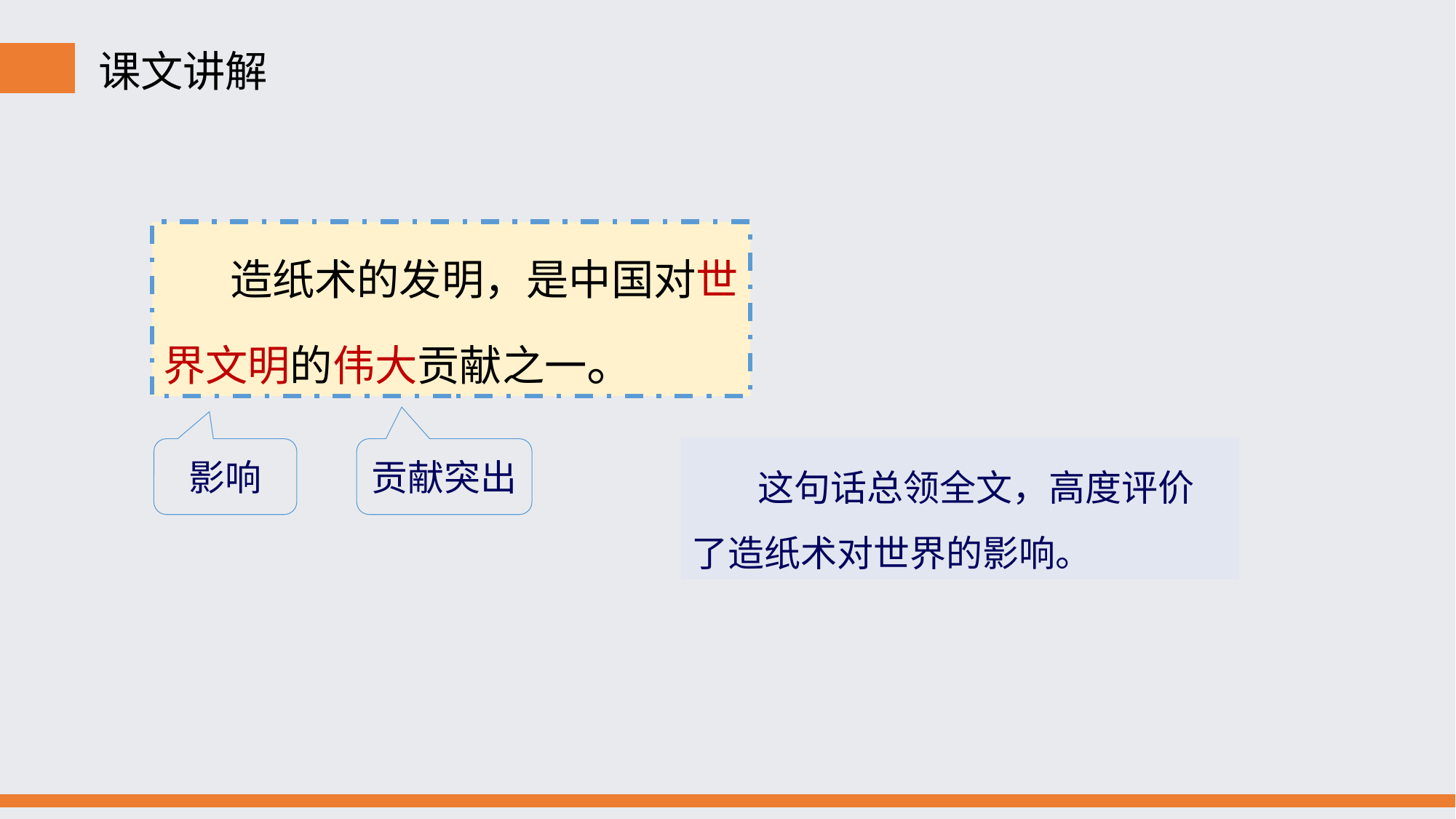

课文讲解
      造纸术的发明，是中国对世界文明的伟大贡献之一。
       这句话总领全文，高度评价了造纸术对世界的影响。
贡献突出
影响